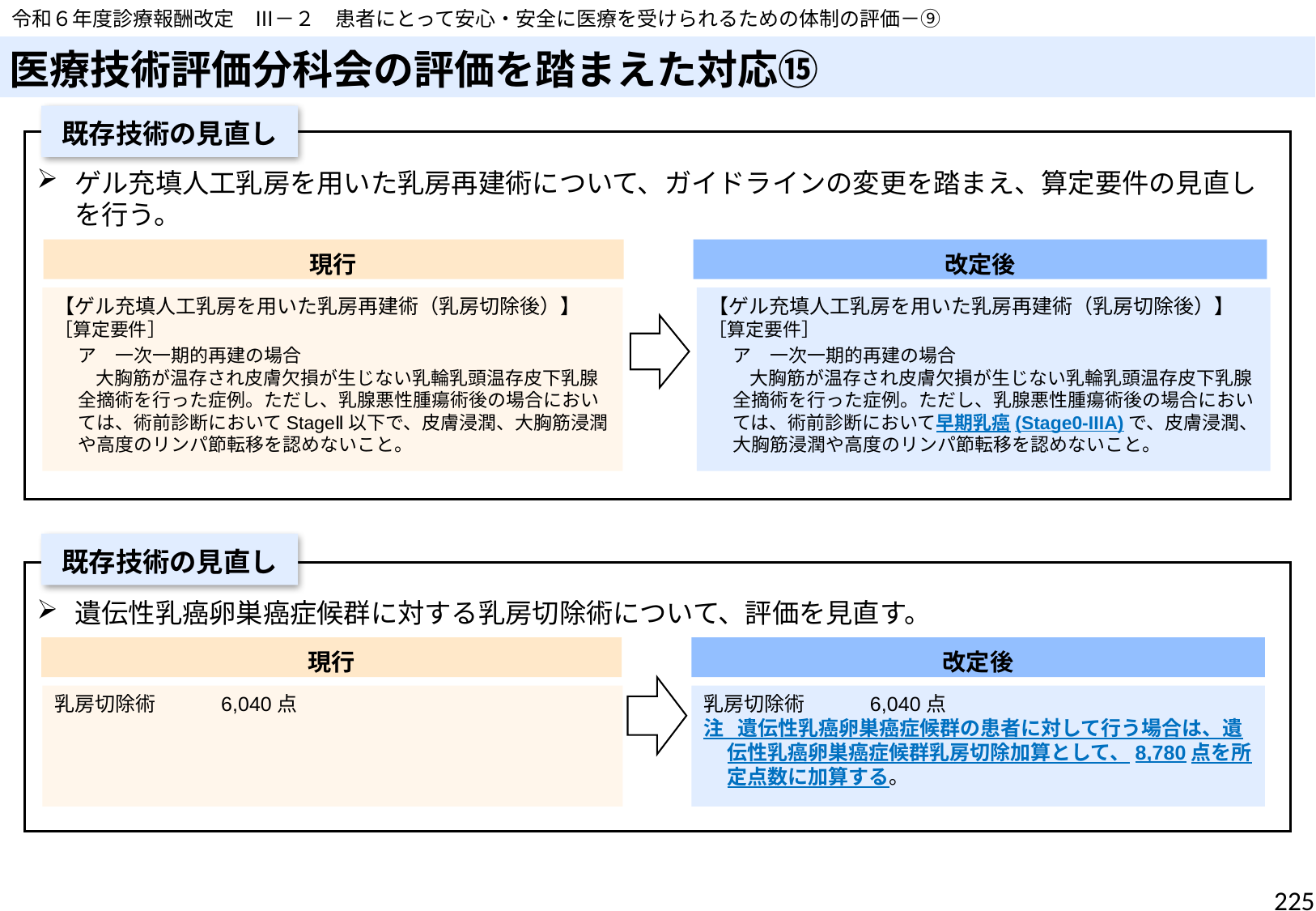

令和６年度診療報酬改定　Ⅲ－２　患者にとって安心・安全に医療を受けられるための体制の評価－⑨
# 医療技術評価分科会の評価を踏まえた対応⑮
既存技術の見直し

ゲル充填人工乳房を用いた乳房再建術について、ガイドラインの変更を踏まえ、算定要件の見直しを行う。

現行
改定後
【ゲル充填人工乳房を用いた乳房再建術（乳房切除後）】
［算定要件］

ア　一次一期的再建の場合
　 　大胸筋が温存され皮膚欠損が生じない乳輪乳頭温存皮下乳腺全摘術を行った症例。ただし、乳腺悪性腫瘍術後の場合においては、術前診断においてStageⅡ以下で、皮膚浸潤、大胸筋浸潤や高度のリンパ節転移を認めないこと。

【ゲル充填人工乳房を用いた乳房再建術（乳房切除後）】
［算定要件］

ア　一次一期的再建の場合
　 　大胸筋が温存され皮膚欠損が生じない乳輪乳頭温存皮下乳腺全摘術を行った症例。ただし、乳腺悪性腫瘍術後の場合においては、術前診断において早期乳癌(Stage0-IIIA)で、皮膚浸潤、大胸筋浸潤や高度のリンパ節転移を認めないこと。

既存技術の見直し

遺伝性乳癌卵巣癌症候群に対する乳房切除術について、評価を見直す。

現行
改定後

乳房切除術　　　6,040点

乳房切除術　　　6,040点
注   遺伝性乳癌卵巣癌症候群の患者に対して行う場合は、遺伝性乳癌卵巣癌症候群乳房切除加算として、8,780点を所定点数に加算する。

225